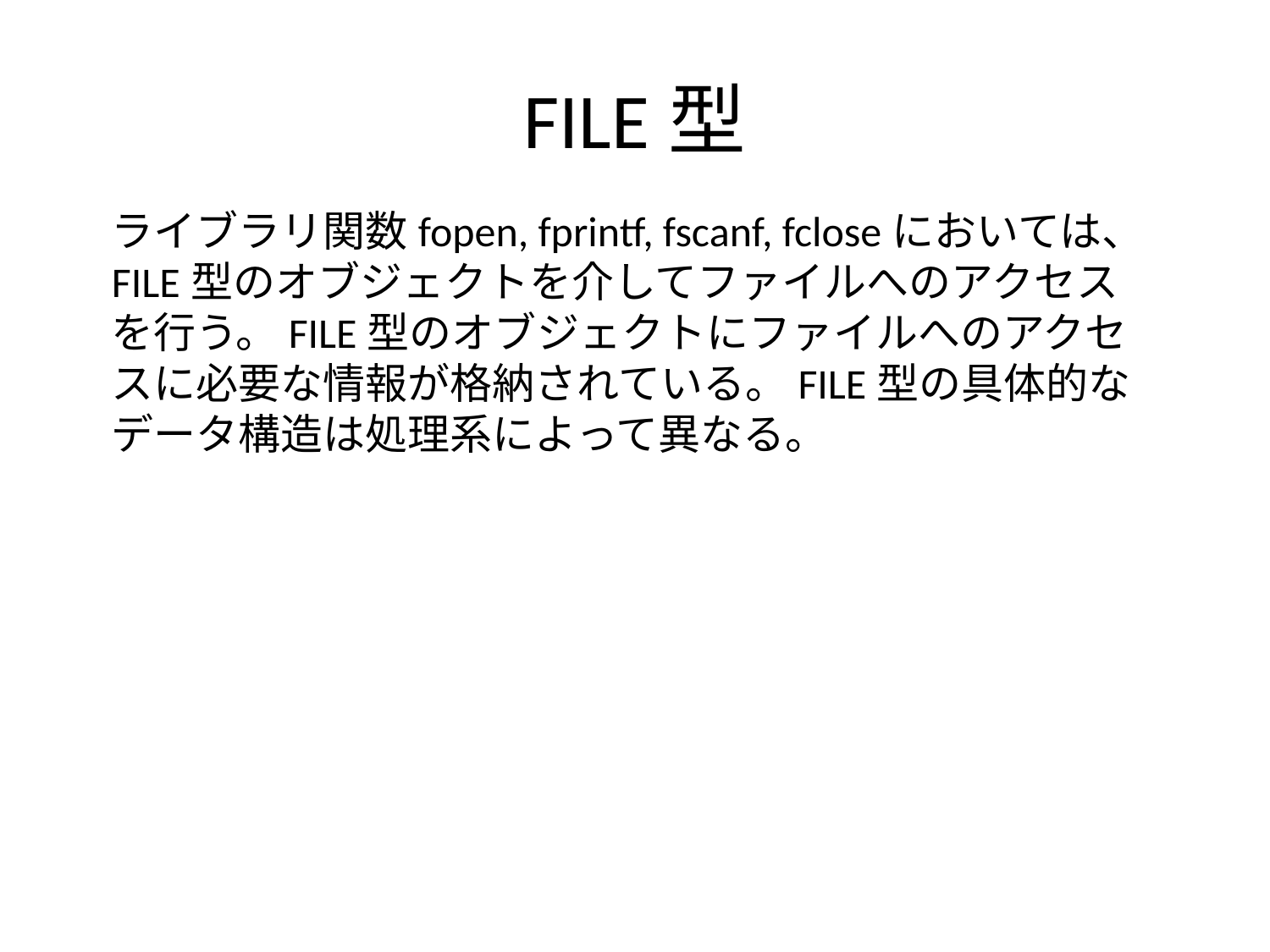

# FILE型
ライブラリ関数fopen, fprintf, fscanf, fcloseにおいては、FILE型のオブジェクトを介してファイルへのアクセスを行う。FILE型のオブジェクトにファイルへのアクセスに必要な情報が格納されている。FILE型の具体的なデータ構造は処理系によって異なる。